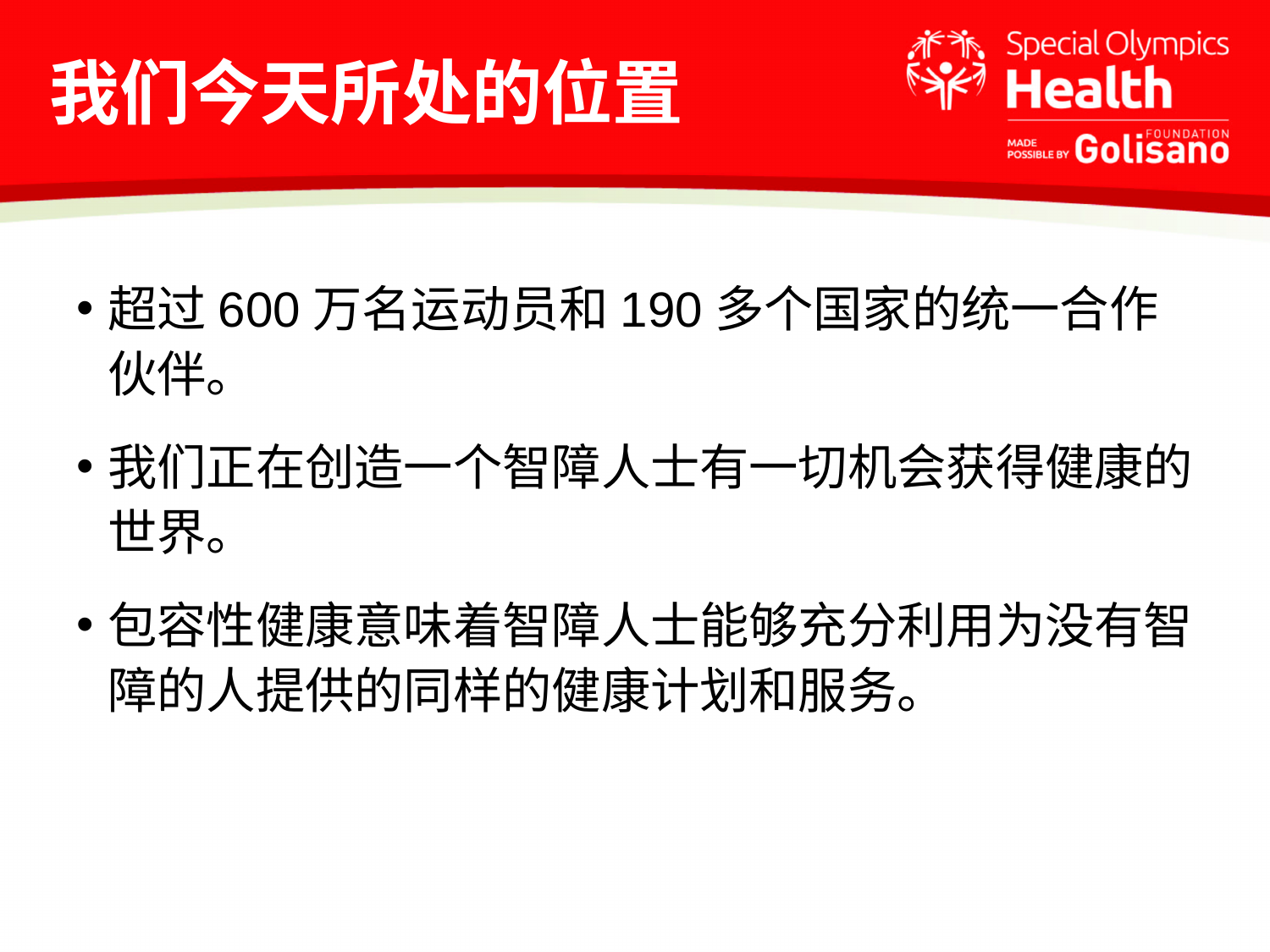

# 我们今天所处的位置
超过600万名运动员和190多个国家的统一合作伙伴。
我们正在创造一个智障人士有一切机会获得健康的世界。
包容性健康意味着智障人士能够充分利用为没有智障的人提供的同样的健康计划和服务。